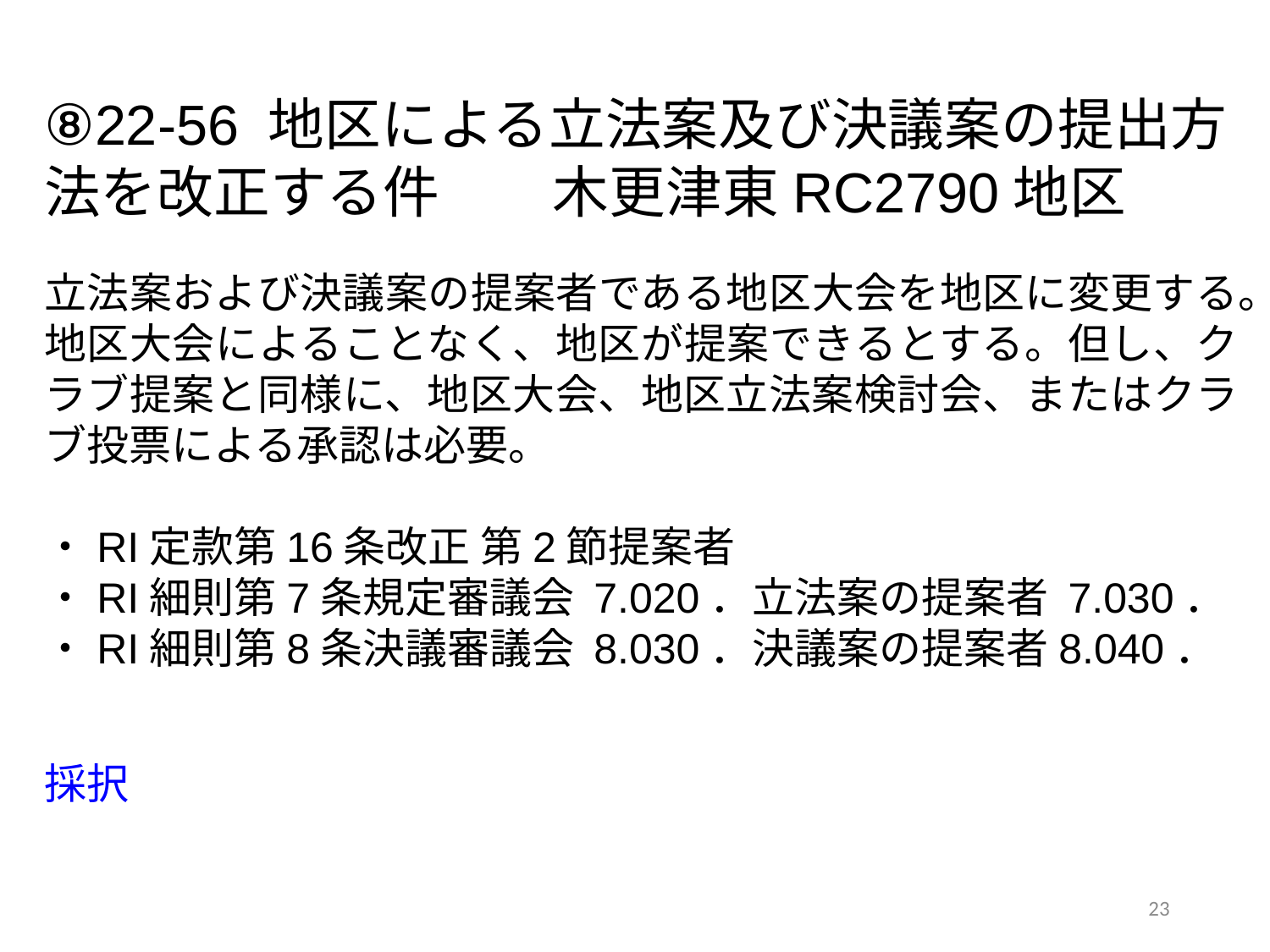

⑧22-56 地区による立法案及び決議案の提出方法を改正する件　　木更津東RC2790地区

立法案および決議案の提案者である地区大会を地区に変更する。
地区大会によることなく、地区が提案できるとする。但し、クラブ提案と同様に、地区大会、地区立法案検討会、またはクラブ投票による承認は必要。

・RI定款第16条改正 第2節提案者
・RI細則第7条規定審議会 7.020．立法案の提案者 7.030．
・RI細則第8条決議審議会 8.030．決議案の提案者8.040．

採択
23